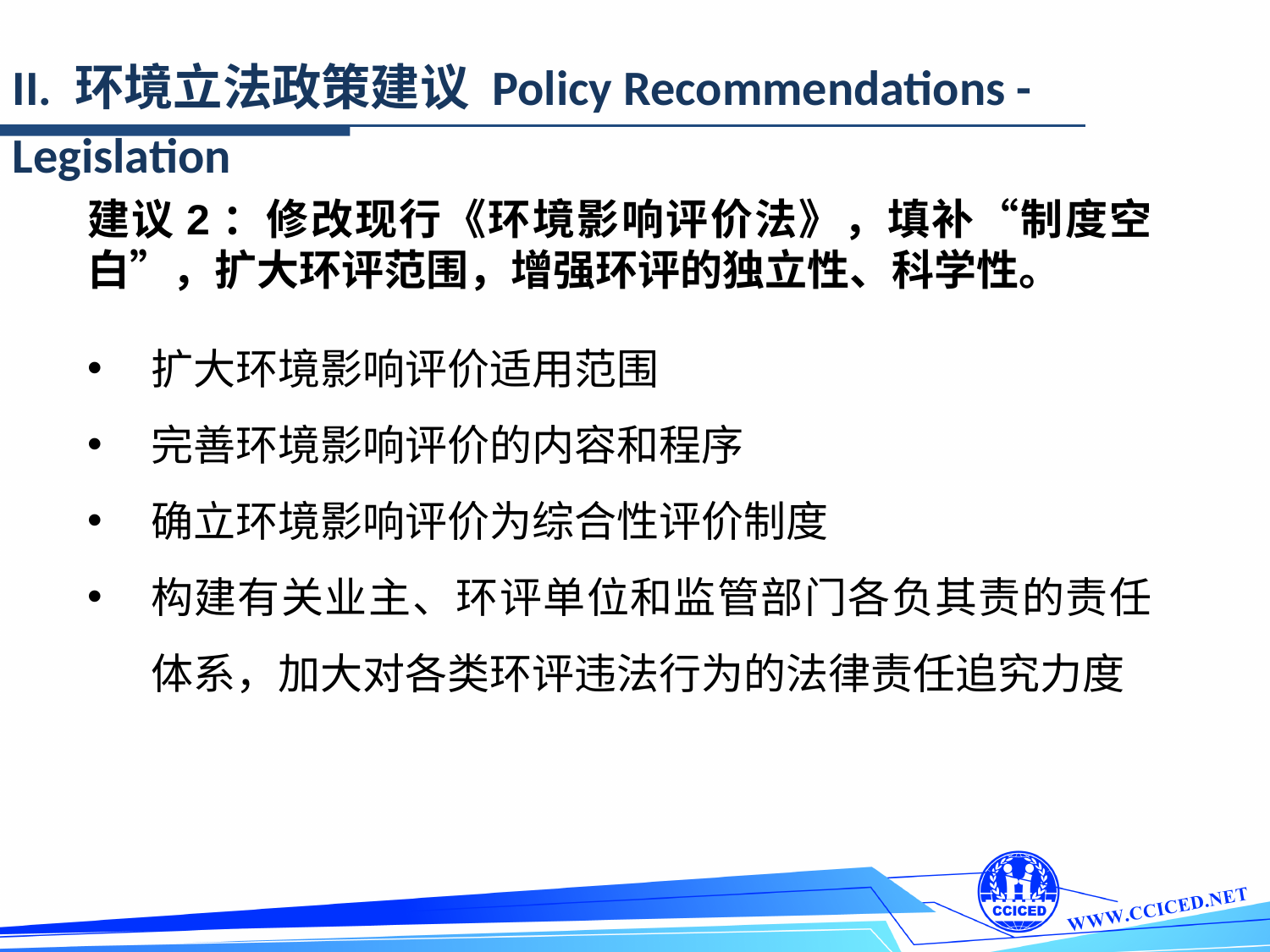

II. 环境立法政策建议 Policy Recommendations - Legislation
建议2：修改现行《环境影响评价法》，填补“制度空白”，扩大环评范围，增强环评的独立性、科学性。
扩大环境影响评价适用范围
完善环境影响评价的内容和程序
确立环境影响评价为综合性评价制度
构建有关业主、环评单位和监管部门各负其责的责任体系，加大对各类环评违法行为的法律责任追究力度